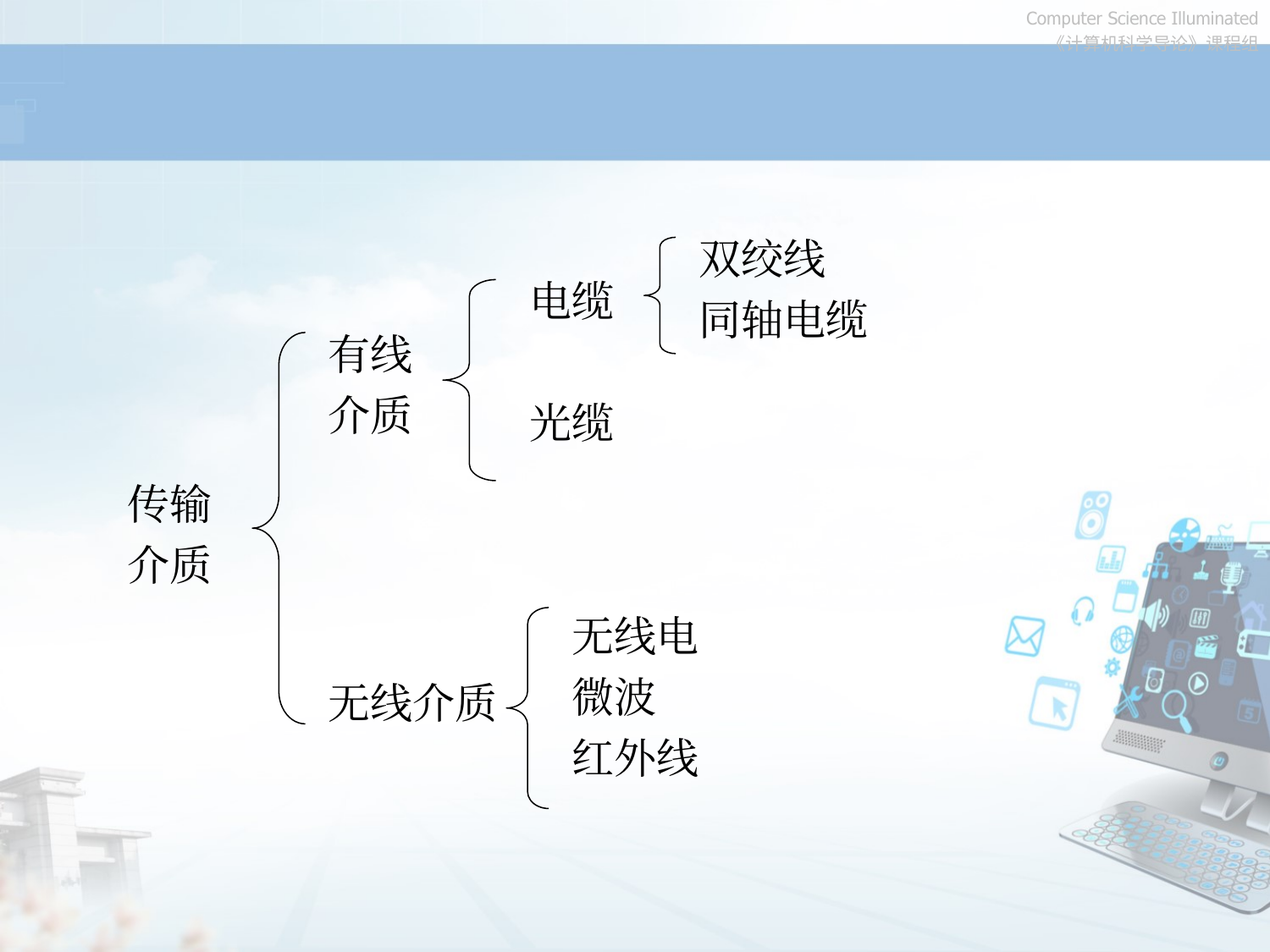

双绞线
同轴电缆

电缆

光缆

有线介质

传输介质
无线电
微波
红外线

无线介质